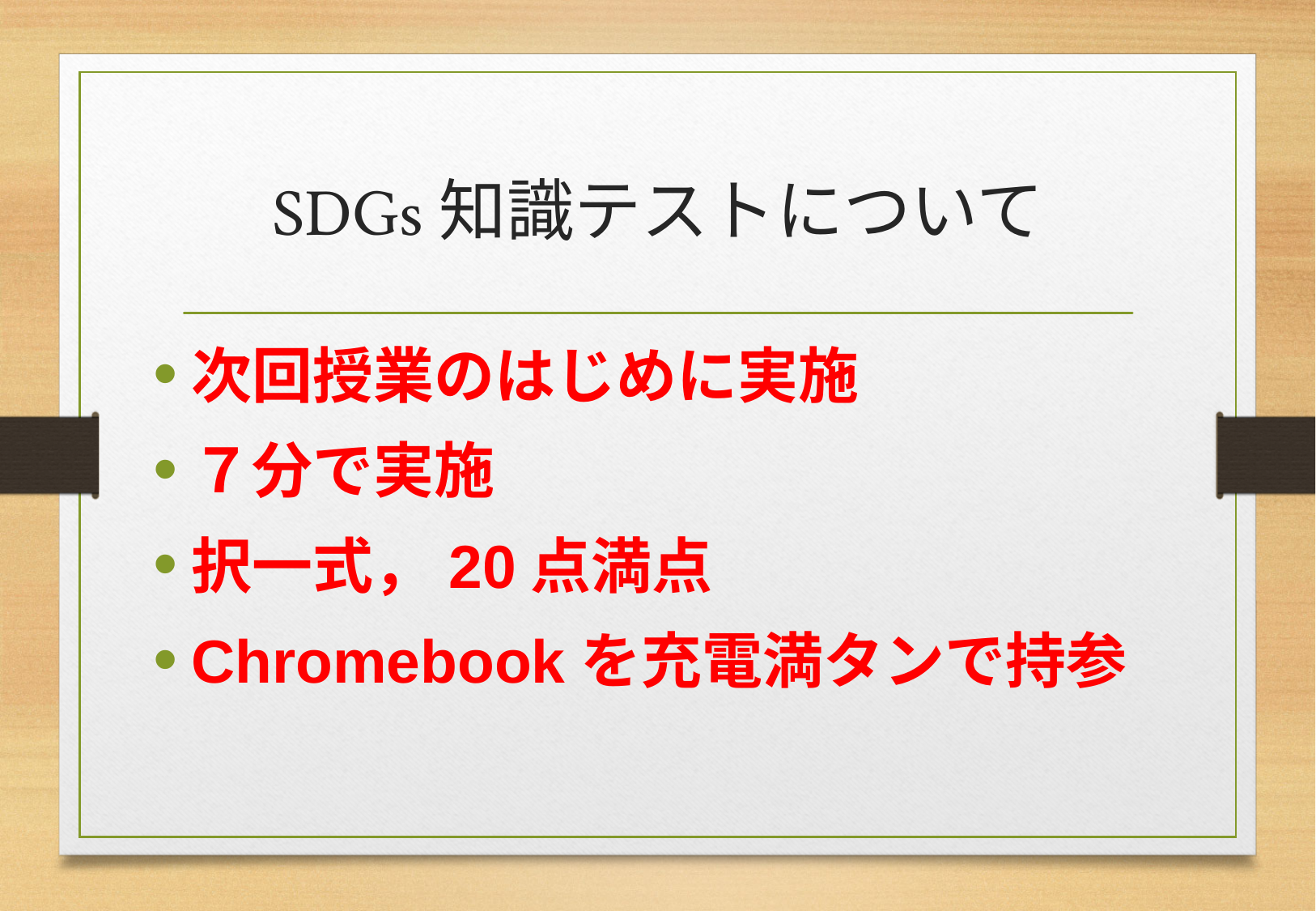

# SDGs知識テストについて
次回授業のはじめに実施
７分で実施
択一式，20点満点
Chromebookを充電満タンで持参